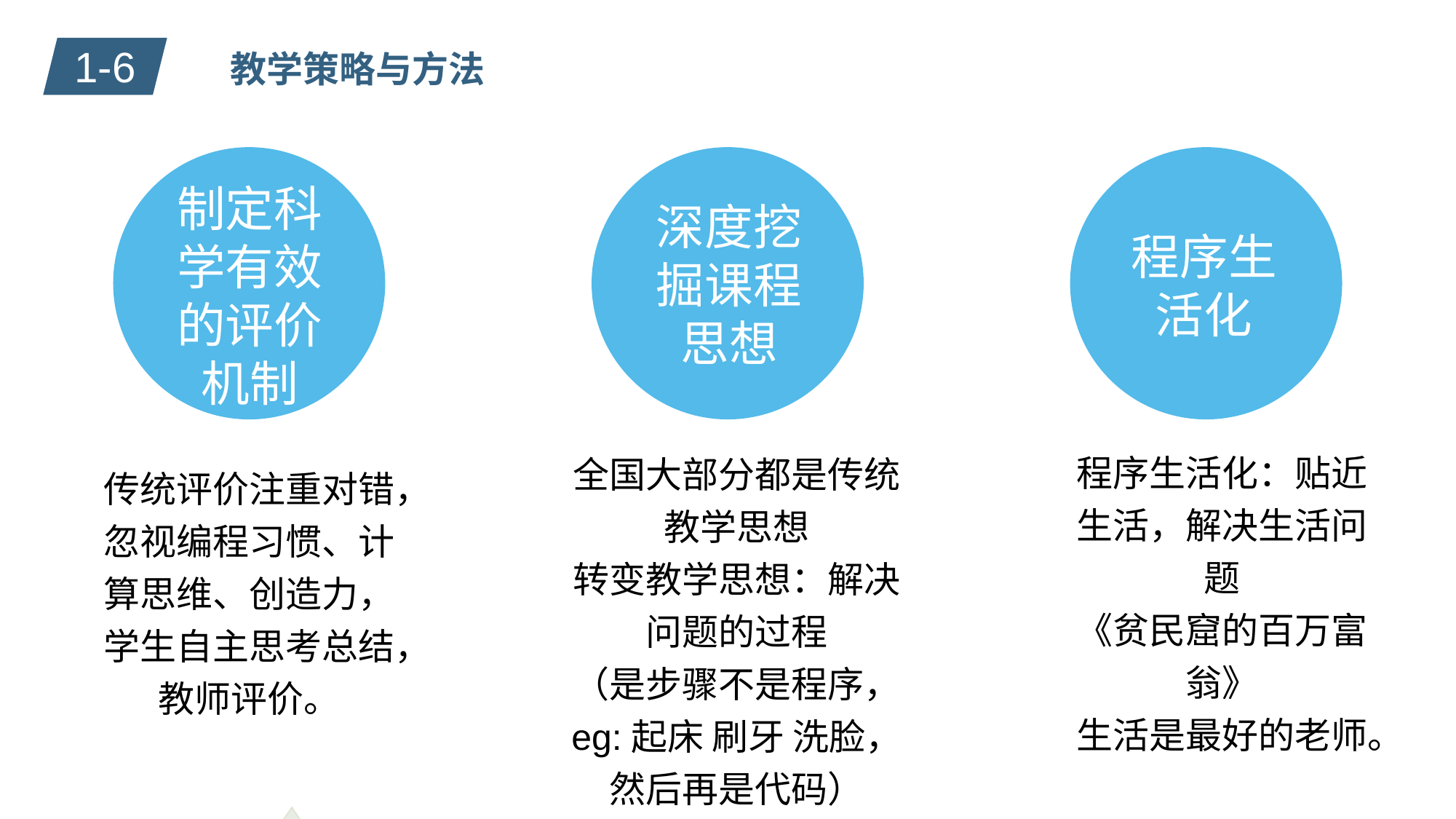

1-6

教学策略与方法

制定科学有效的评价机制
深度挖掘课程思想
程序生活化
程序生活化：贴近生活，解决生活问题
《贫民窟的百万富翁》
生活是最好的老师。
全国大部分都是传统教学思想
转变教学思想：解决问题的过程
（是步骤不是程序， eg:起床 刷牙 洗脸，然后再是代码）
传统评价注重对错，忽视编程习惯、计算思维、创造力，学生自主思考总结，教师评价。